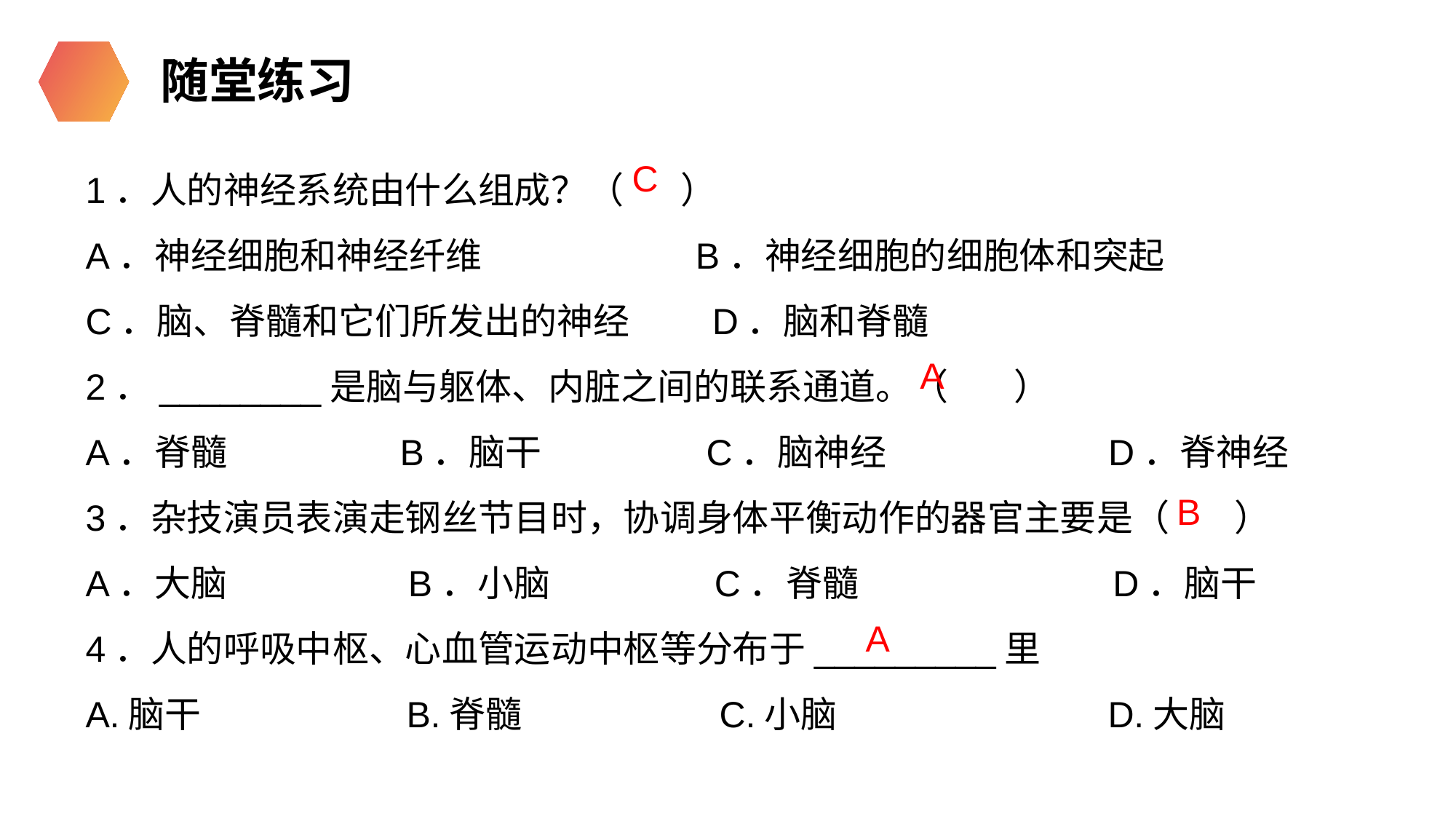

随堂练习
1．人的神经系统由什么组成？（       ）
A．神经细胞和神经纤维                         B．神经细胞的细胞体和突起
C．脑、脊髓和它们所发出的神经         D．脑和脊髓
2．________是脑与躯体、内脏之间的联系通道。（        ）
A．脊髓                    B．脑干                   C．脑神经                          D．脊神经
3．杂技演员表演走钢丝节目时，协调身体平衡动作的器官主要是（        ）
A．大脑                     B．小脑                   C．脊髓                              D．脑干
4．人的呼吸中枢、心血管运动中枢等分布于_________里
A.脑干                        B.脊髓                       C.小脑                                D.大脑

C
A
B
A